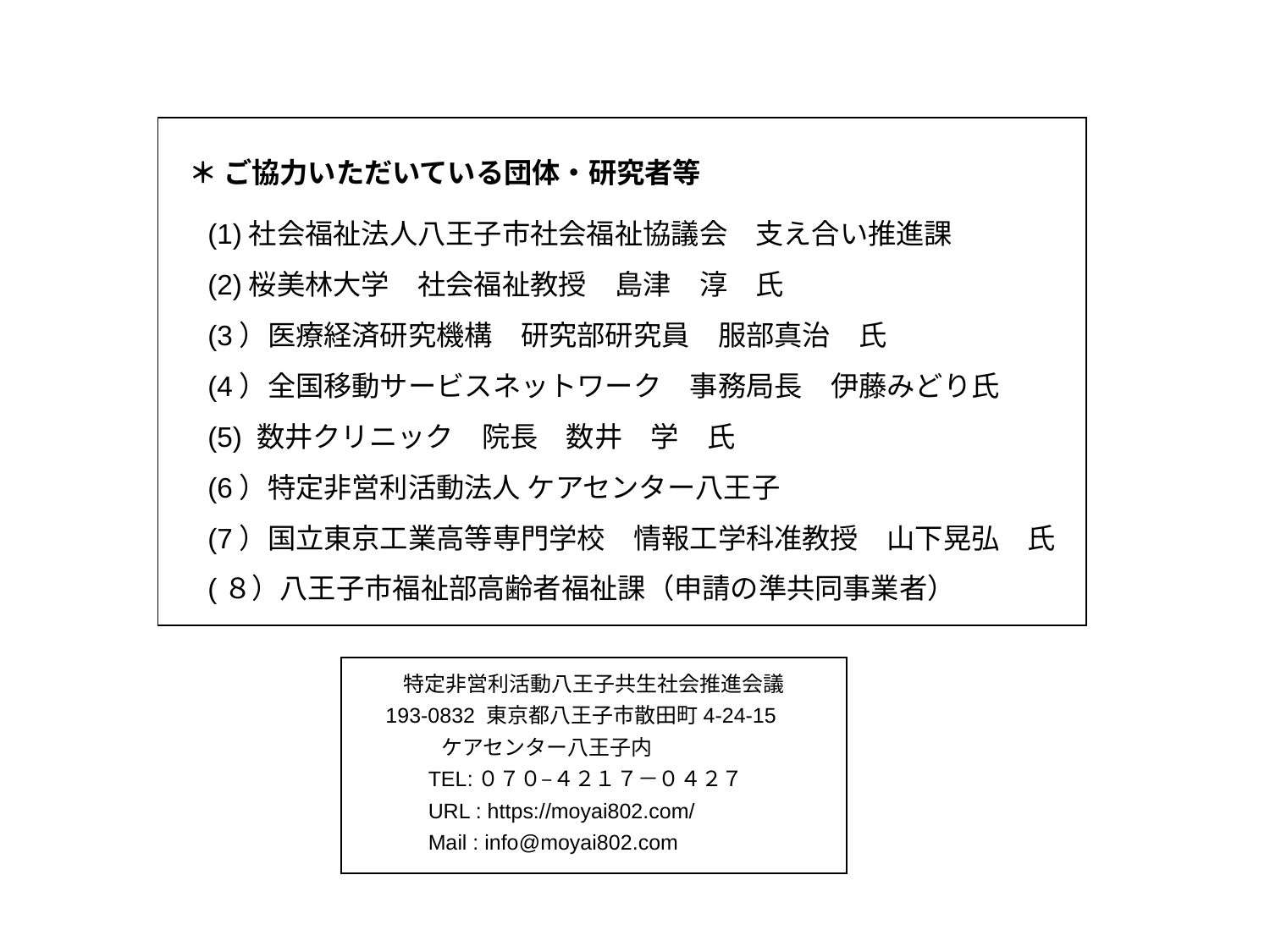

＊ ご協力いただいている団体・研究者等

(1)社会福祉法人八王子市社会福祉協議会　支え合い推進課
(2)桜美林大学　社会福祉教授　島津　淳　氏
(3）医療経済研究機構　研究部研究員　服部真治　氏
(4）全国移動サービスネットワーク　事務局長　伊藤みどり氏
(5) 数井クリニック　院長　数井　学　氏
(6）特定非営利活動法人 ケアセンター八王子
(7）国立東京工業高等専門学校　情報工学科准教授　山下晃弘　氏
(８）八王子市福祉部高齢者福祉課（申請の準共同事業者）
特定非営利活動八王子共生社会推進会議
193-0832 東京都八王子市散田町4-24-15
ケアセンター八王子内
TEL:０７０–４２１７－０４２７
URL : https://moyai802.com/
Mail : info@moyai802.com